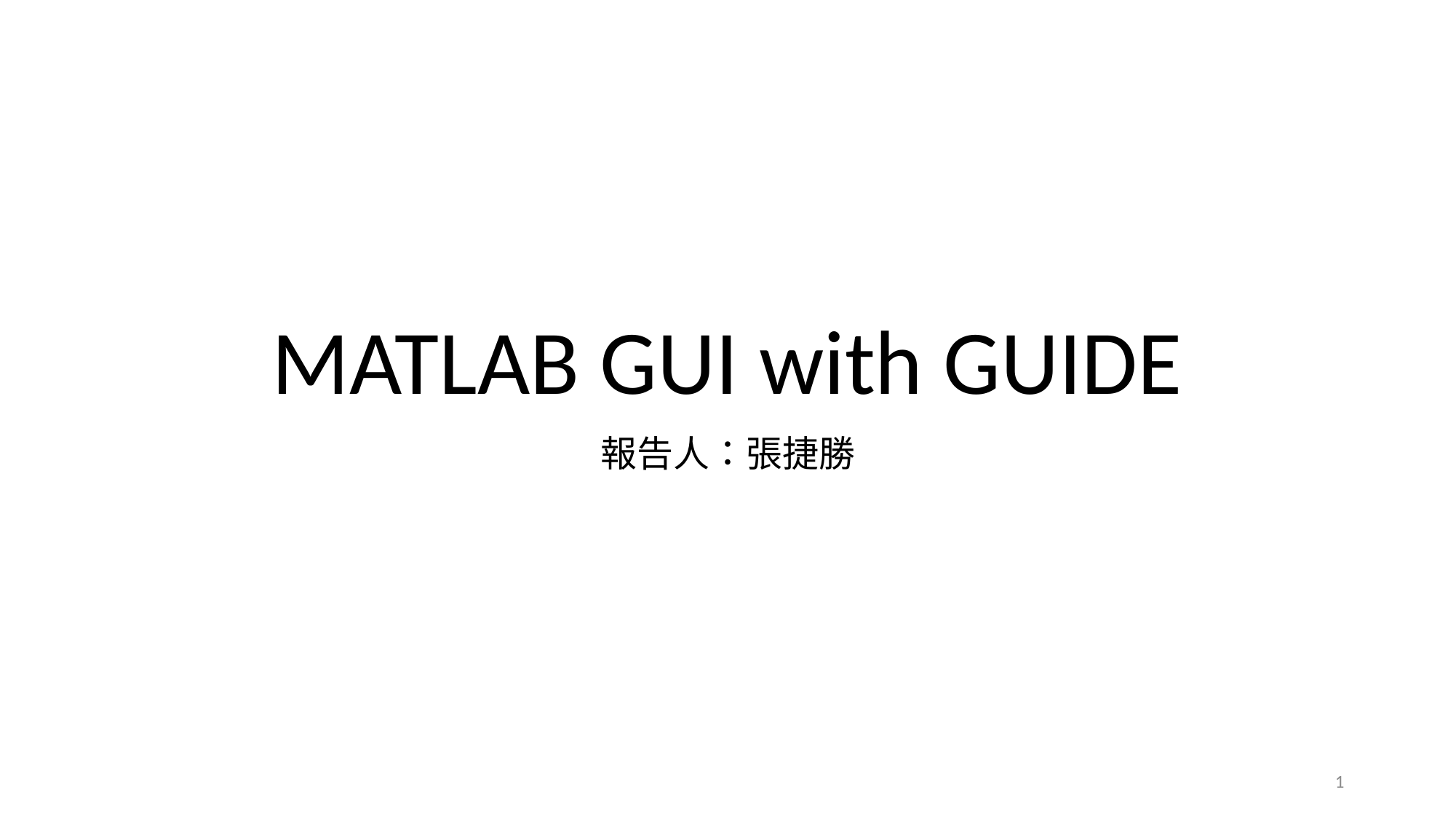

# MATLAB GUI with GUIDE
報告人：張捷勝
1